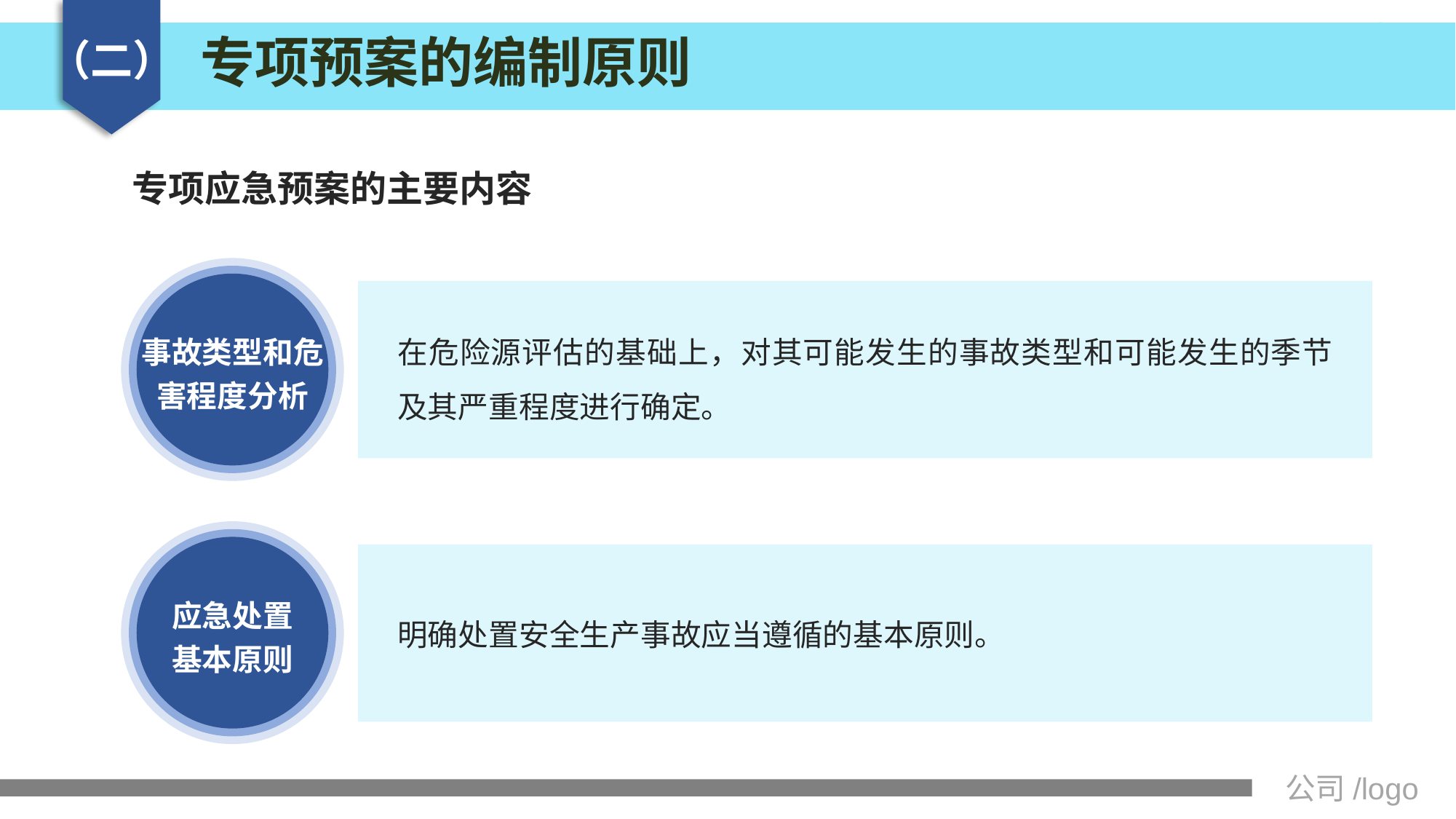

专项预案的编制原则
（二）
# 专项应急预案的主要内容

在危险源评估的基础上，对其可能发生的事故类型和可能发生的季节及其严重程度进行确定。
事故类型和危害程度分析

应急处置
基本原则
明确处置安全生产事故应当遵循的基本原则。
公司/logo